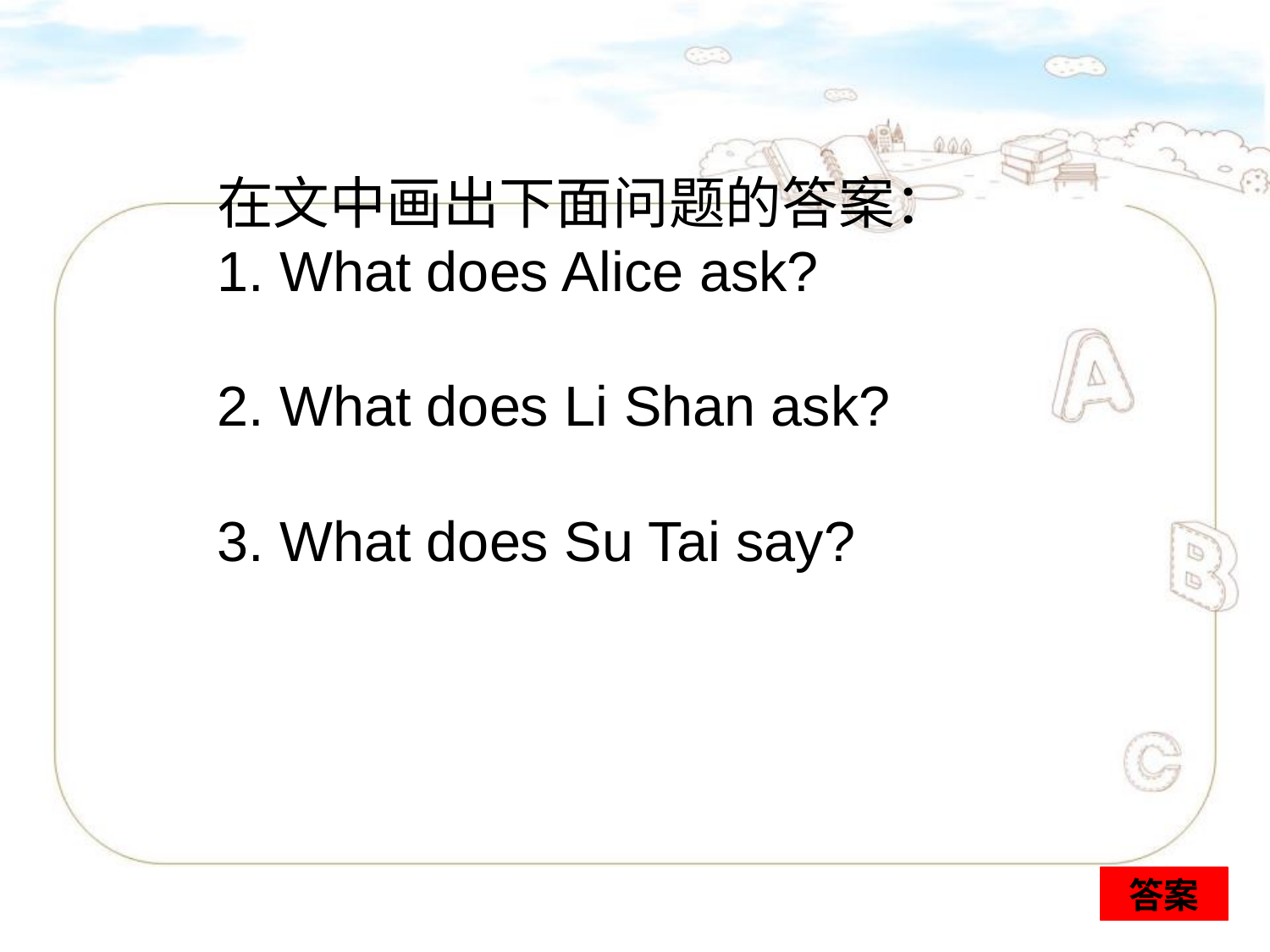

在文中画出下面问题的答案：
1. What does Alice ask?

2. What does Li Shan ask?

3. What does Su Tai say?
答案